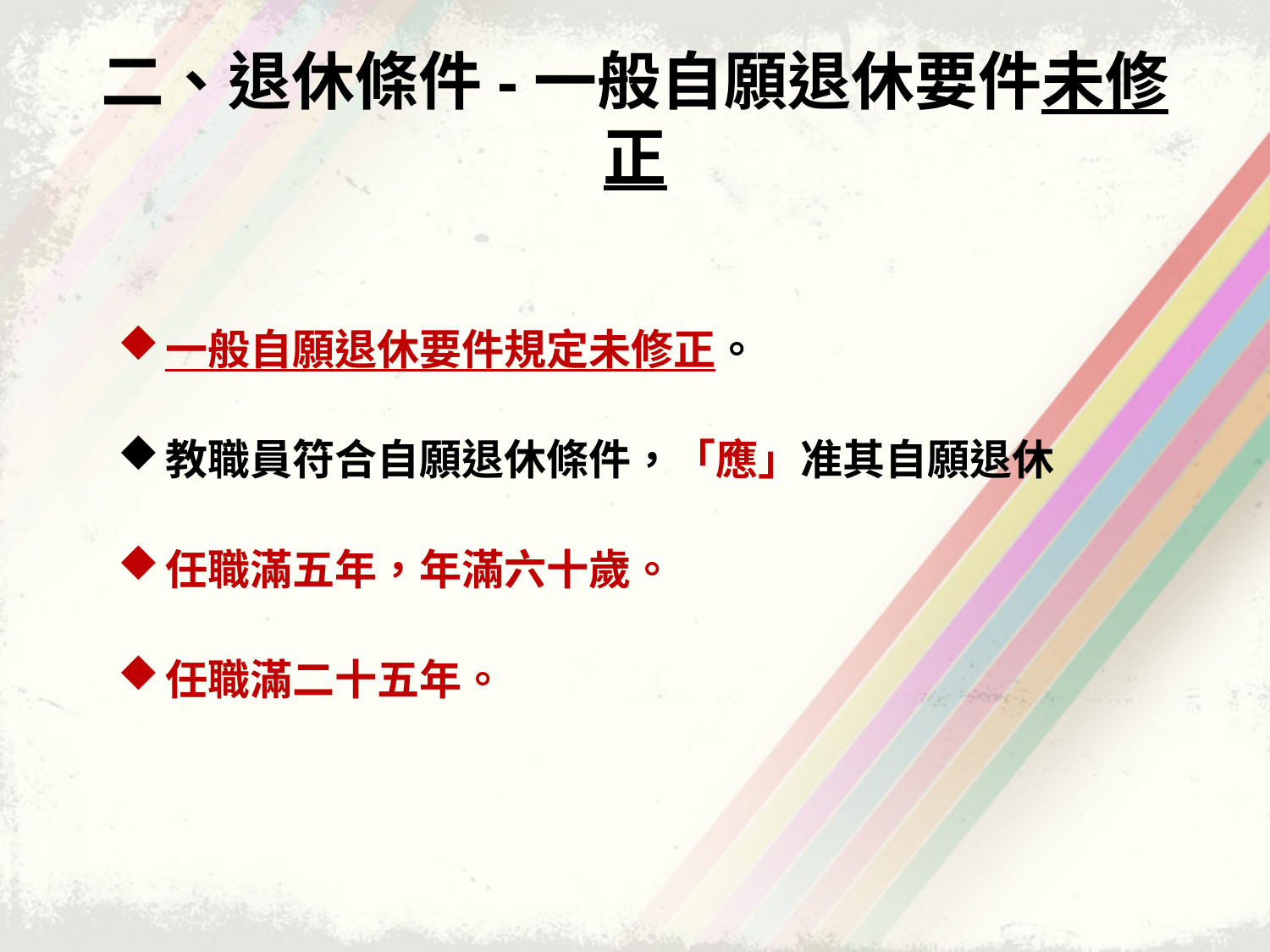

# 二、退休條件-一般自願退休要件未修正
一般自願退休要件規定未修正。
教職員符合自願退休條件，「應」准其自願退休
任職滿五年，年滿六十歲。
任職滿二十五年。